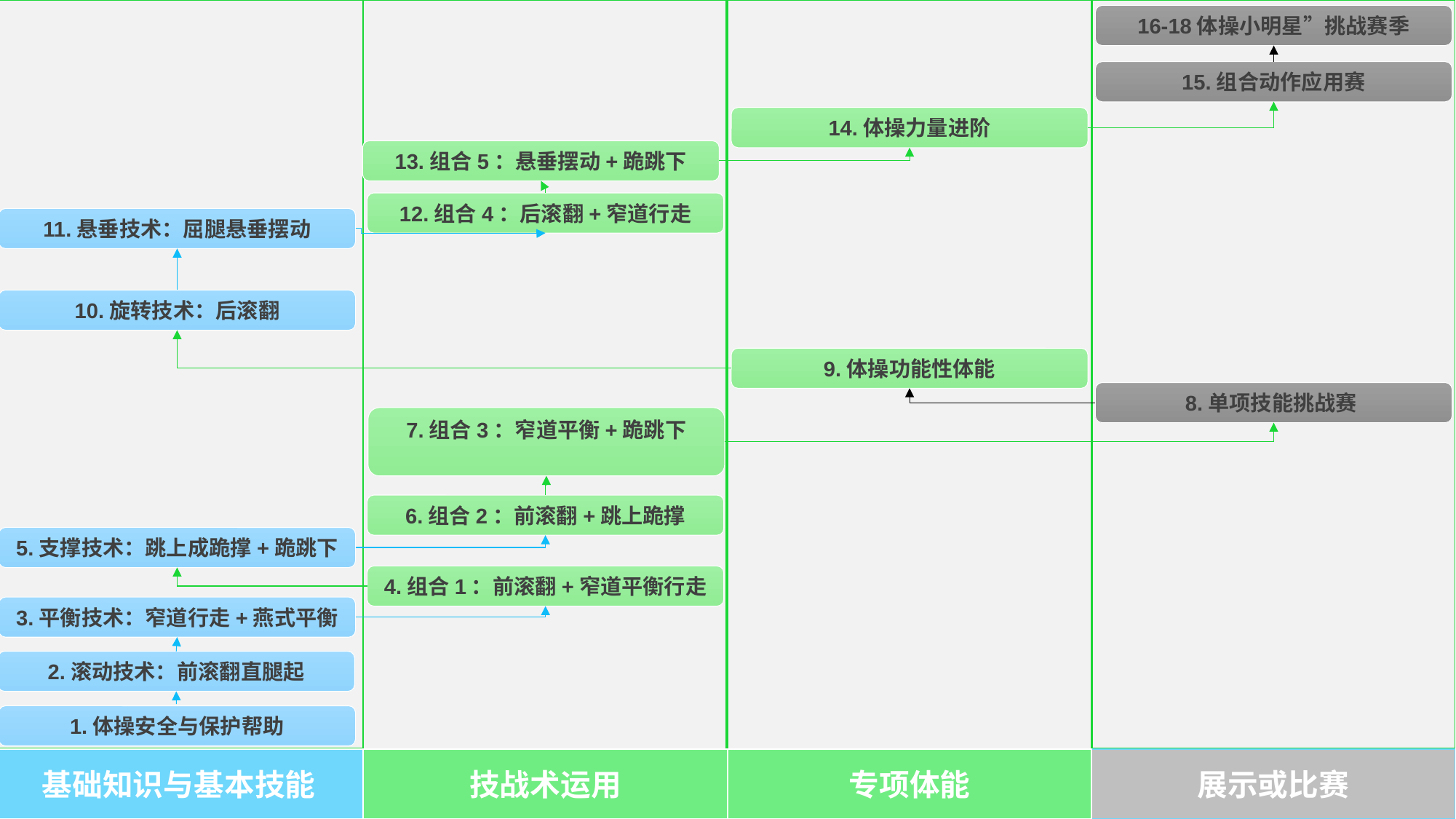

16-18体操小明星”挑战赛季
15.组合动作应用赛
14.体操力量进阶
13.组合5：悬垂摆动+跪跳下
12.组合4：后滚翻+窄道行走
11.悬垂技术：屈腿悬垂摆动
10.旋转技术：后滚翻
9.体操功能性体能
8.单项技能挑战赛
7.组合3：窄道平衡+跪跳下

6.组合2：前滚翻+跳上跪撑
5.支撑技术：跳上成跪撑+跪跳下
4.组合1：前滚翻+窄道平衡行走
3.平衡技术：窄道行走+燕式平衡
2.滚动技术：前滚翻直腿起
1.体操安全与保护帮助
技战术运用
基础知识与基本技能
专项体能
展示或比赛